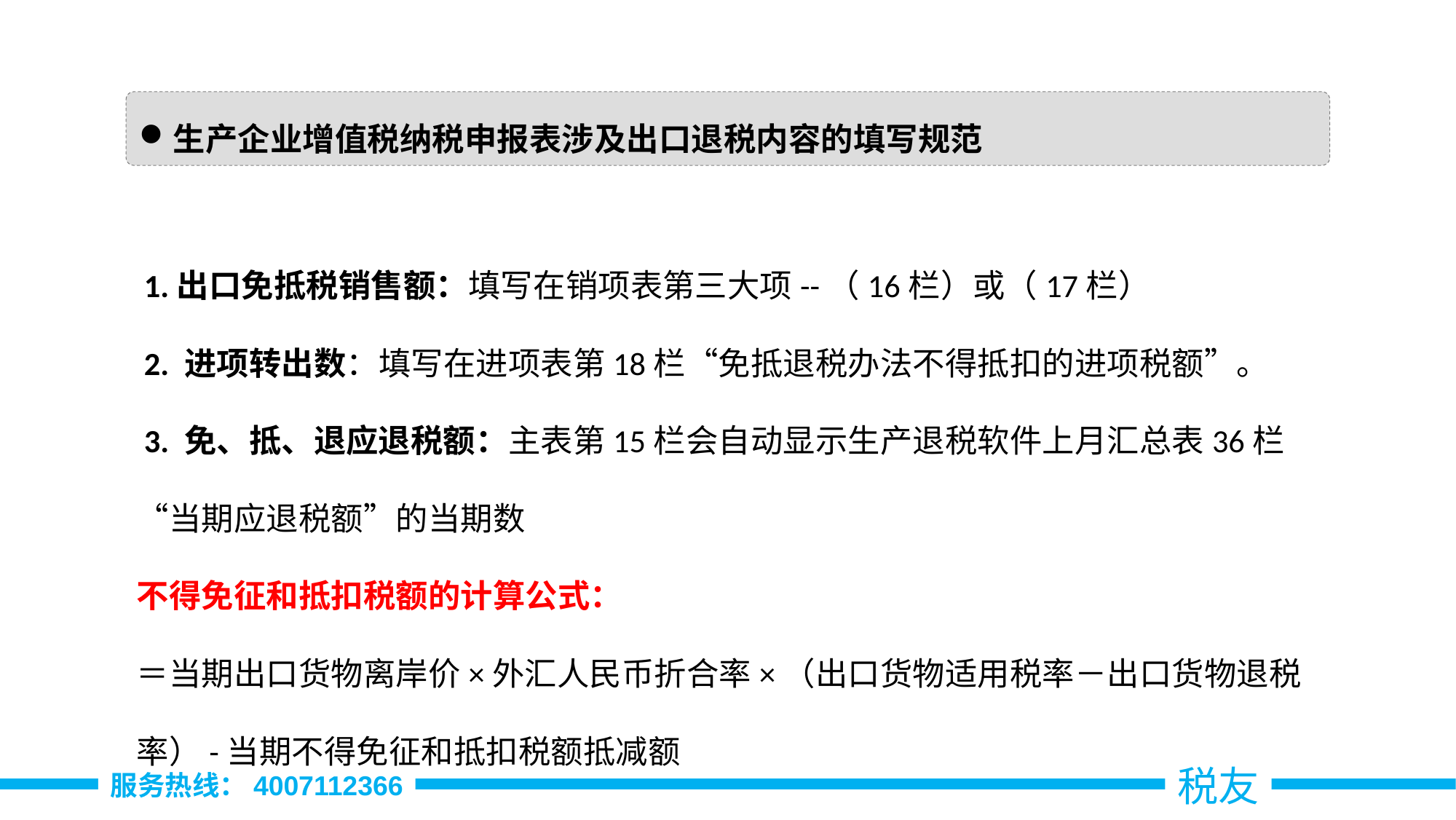

生产企业增值税纳税申报表涉及出口退税内容的填写规范
 1.出口免抵税销售额：填写在销项表第三大项--（16栏）或（17栏）
 2. 进项转出数：填写在进项表第18栏“免抵退税办法不得抵扣的进项税额”。
 3. 免、抵、退应退税额：主表第15栏会自动显示生产退税软件上月汇总表36栏“当期应退税额”的当期数
不得免征和抵扣税额的计算公式：
＝当期出口货物离岸价×外汇人民币折合率×（出口货物适用税率－出口货物退税率）-当期不得免征和抵扣税额抵减额